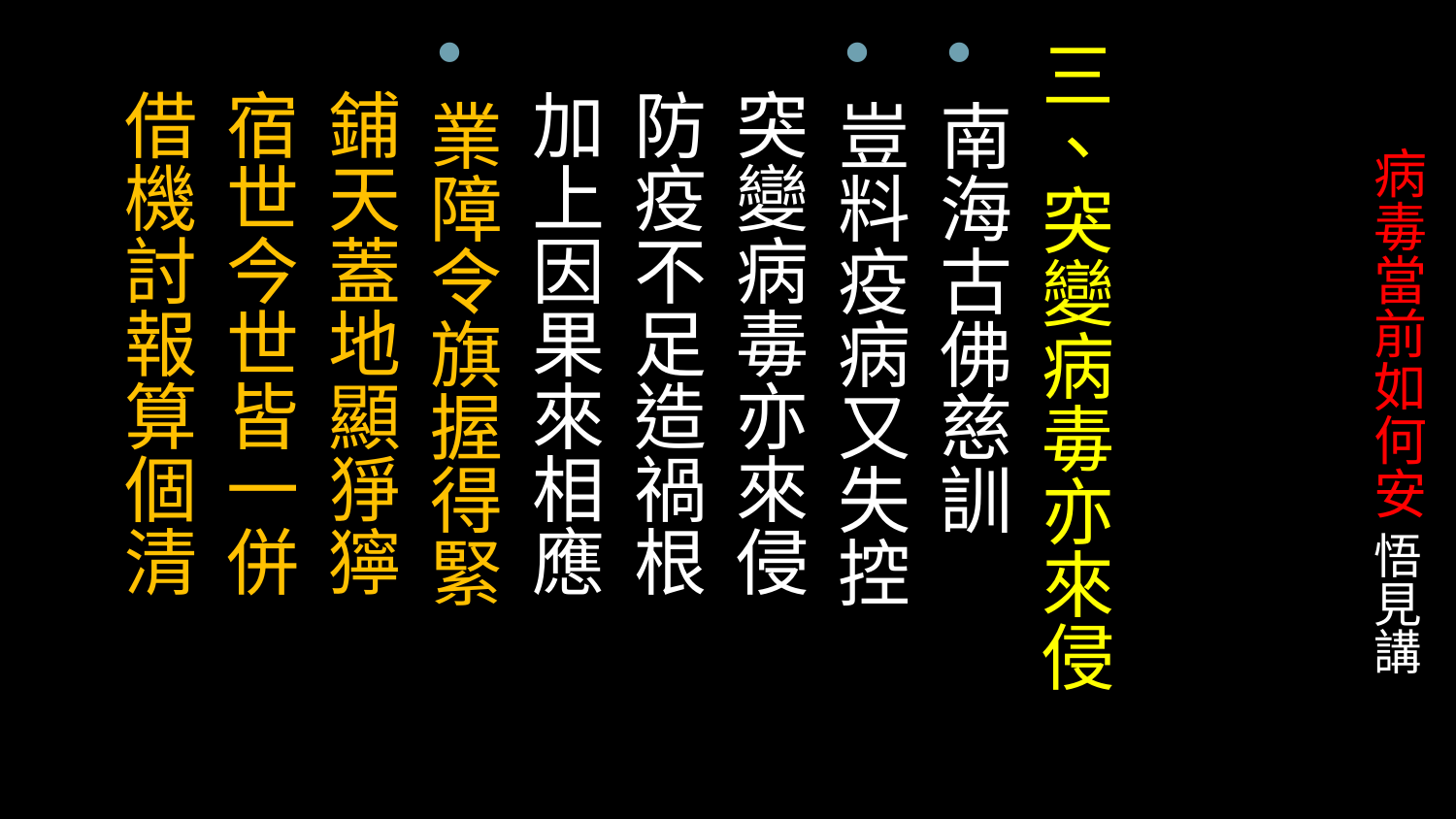

三、突變病毒亦來侵
南海古佛慈訓
豈料疫病又失控
  突變病毒亦來侵
  防疫不足造禍根
  加上因果來相應
業障令旗握得緊
  鋪天蓋地顯猙獰
  宿世今世皆一併
  借機討報算個清

# 病毒當前如何安 悟見講